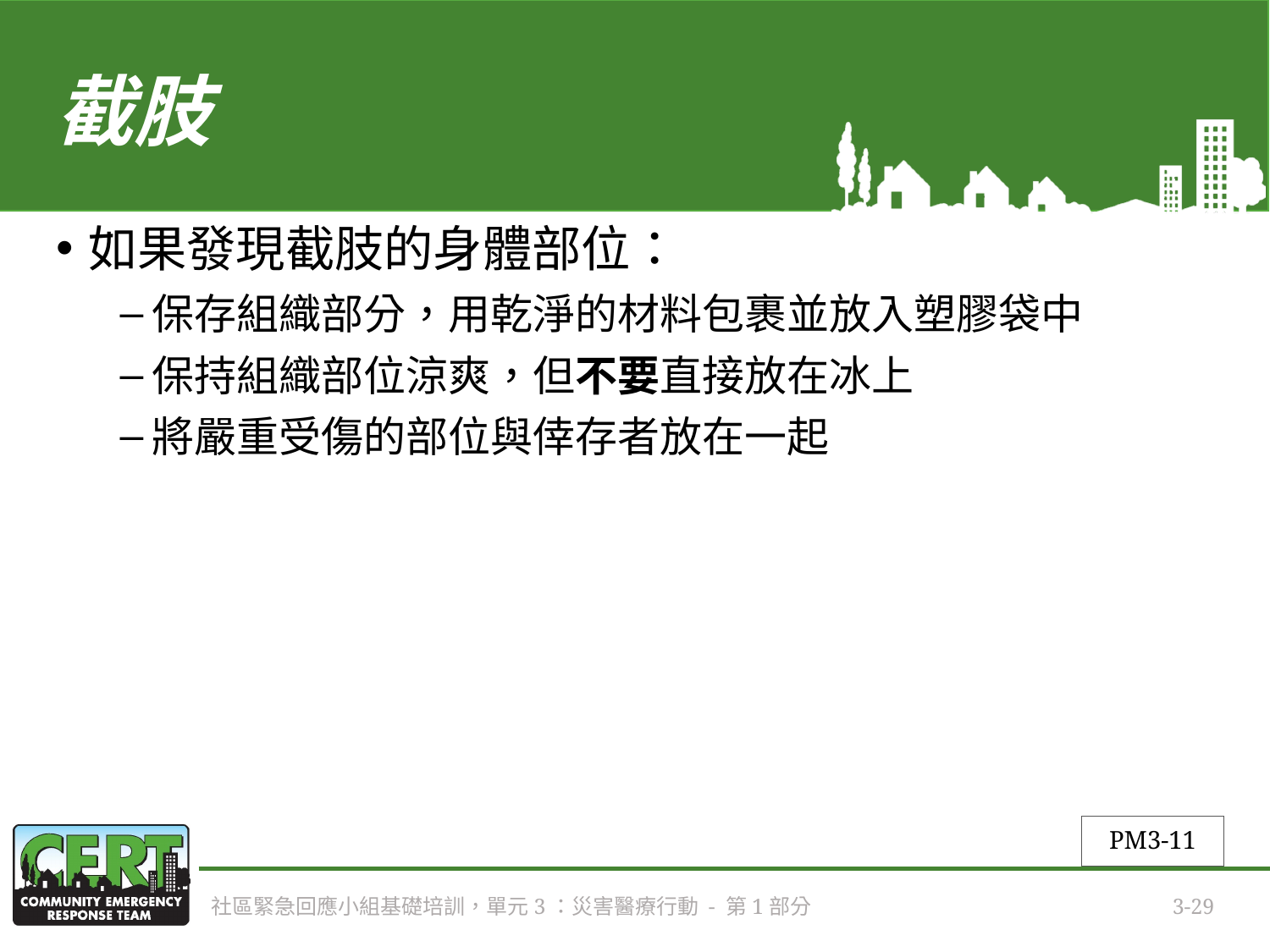

# 截肢
如果發現截肢的身體部位：
保存組織部分，用乾淨的材料包裹並放入塑膠袋中
保持組織部位涼爽，但不要直接放在冰上
將嚴重受傷的部位與倖存者放在一起

PM3-11
社區緊急回應小組基礎培訓，單元3：災害醫療行動 - 第1部分
3-29